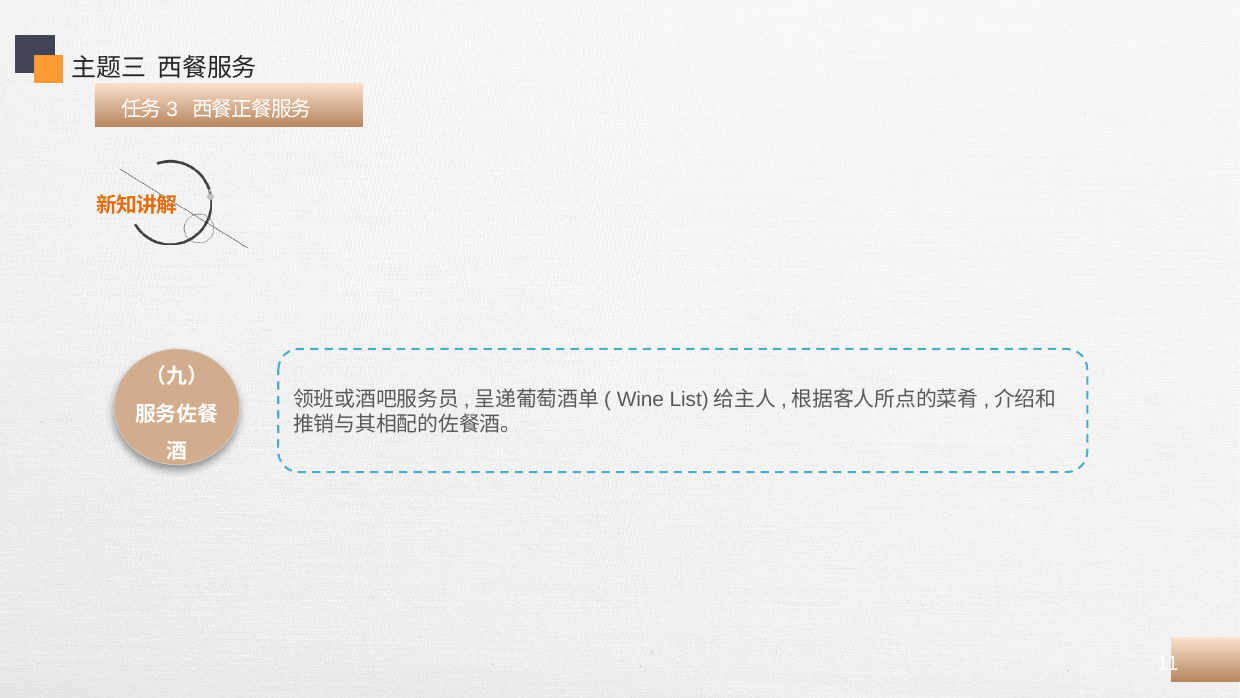

主题三  西餐服务
 任务3  西餐正餐服务
（九）
服务佐餐酒

领班或酒吧服务员,呈递葡萄酒单( Wine List)给主人,根据客人所点的菜肴,介绍和推销与其相配的佐餐酒。